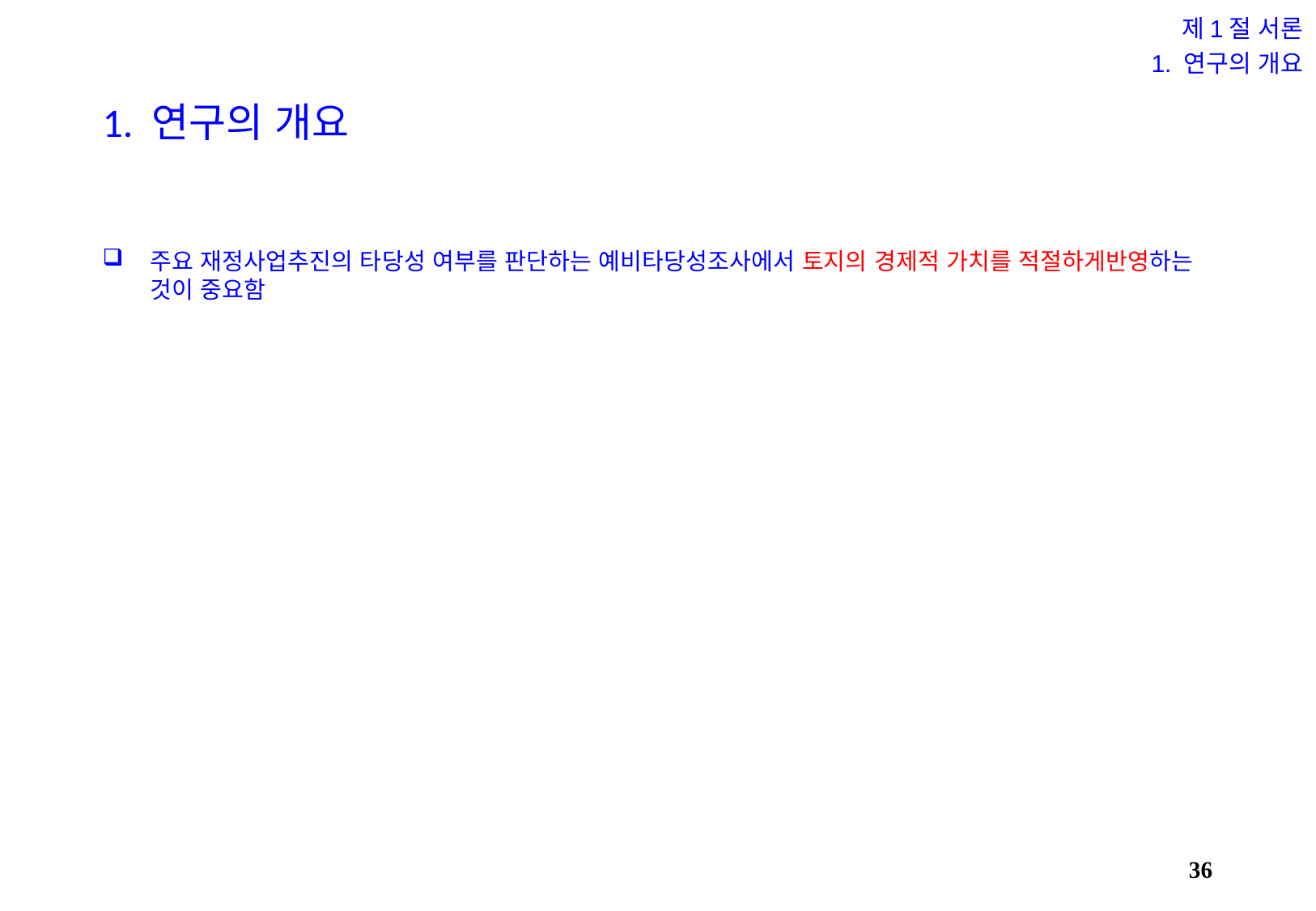

제1절 서론
1. 연구의 개요
# 1. 연구의 개요
주요 재정사업추진의 타당성 여부를 판단하는 예비타당성조사에서 토지의 경제적 가치를 적절하게반영하는 것이 중요함

36